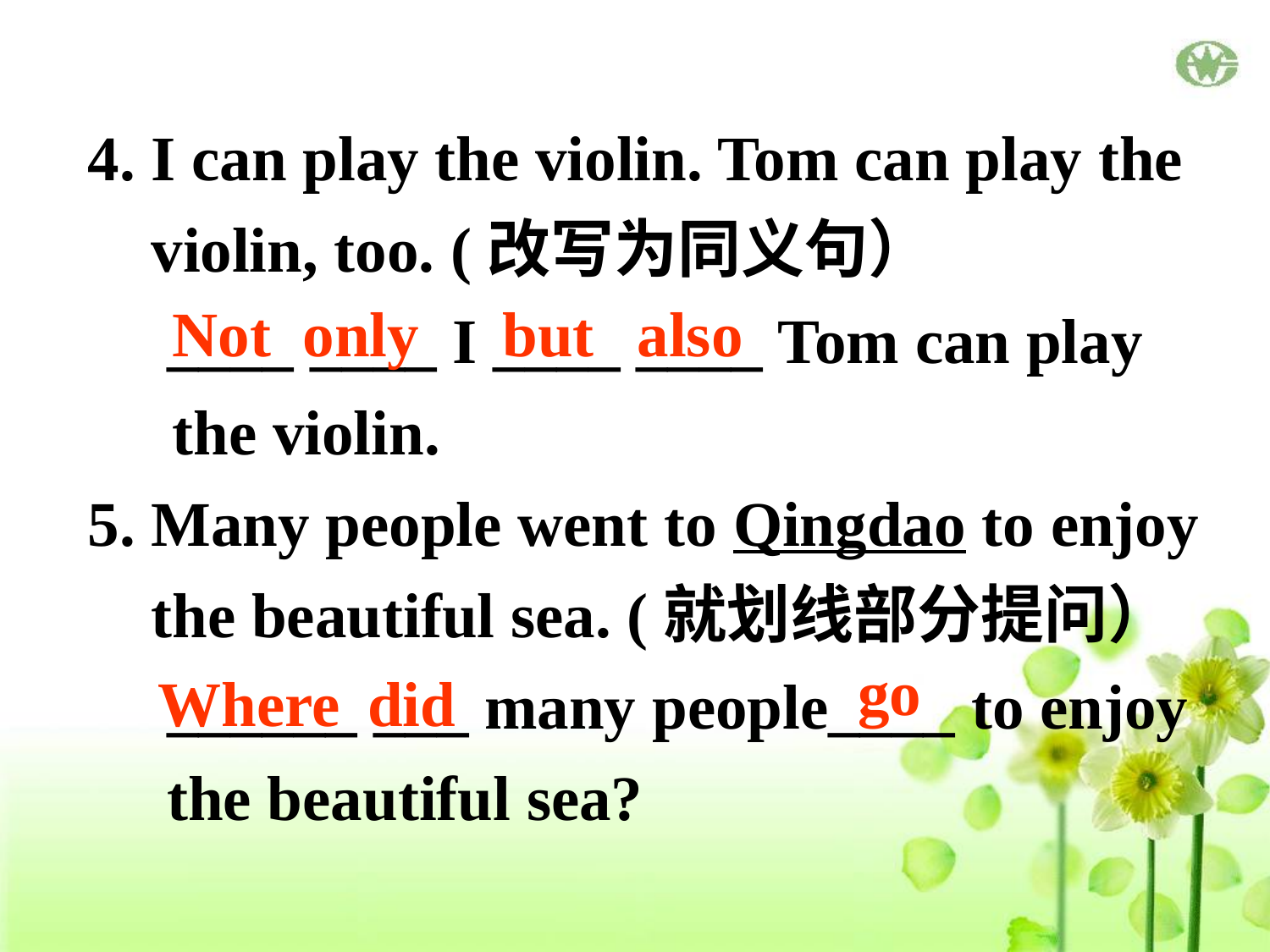

4. I can play the violin. Tom can play the
    violin, too. (改写为同义句）
     ____ ____ I ____ ____ Tom can play the violin.
5. Many people went to Qingdao to enjoy
    the beautiful sea. (就划线部分提问）
     ______ ___ many people____ to enjoy
     the beautiful sea?
Not
only
but
also
go
Where
did